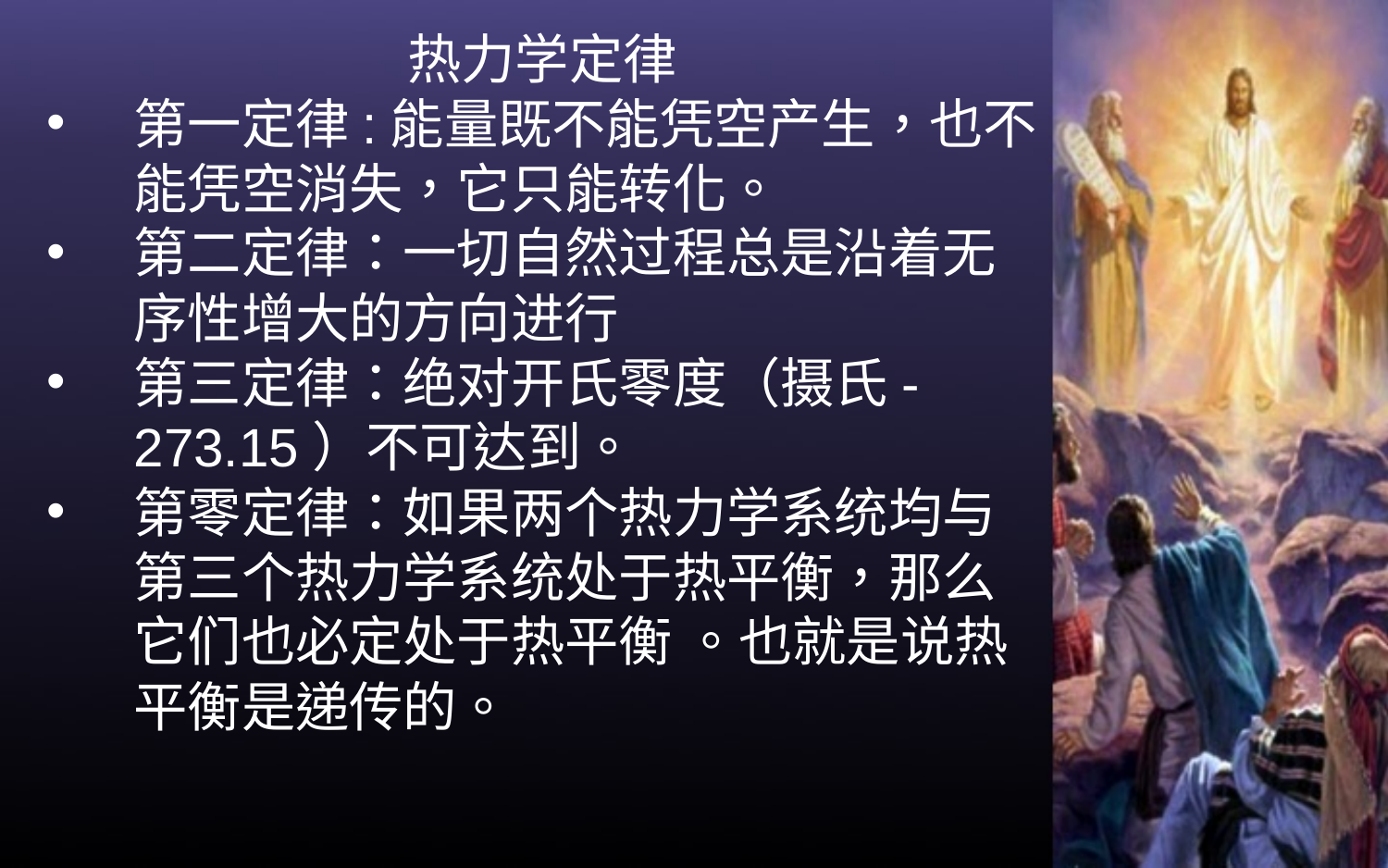

热力学定律
第一定律:能量既不能凭空产生，也不能凭空消失，它只能转化。
第二定律：一切自然过程总是沿着无序性增大的方向进行
第三定律：绝对开氏零度（摄氏-273.15）不可达到。
第零定律：如果两个热力学系统均与第三个热力学系统处于热平衡，那么它们也必定处于热平衡 。也就是说热平衡是递传的。